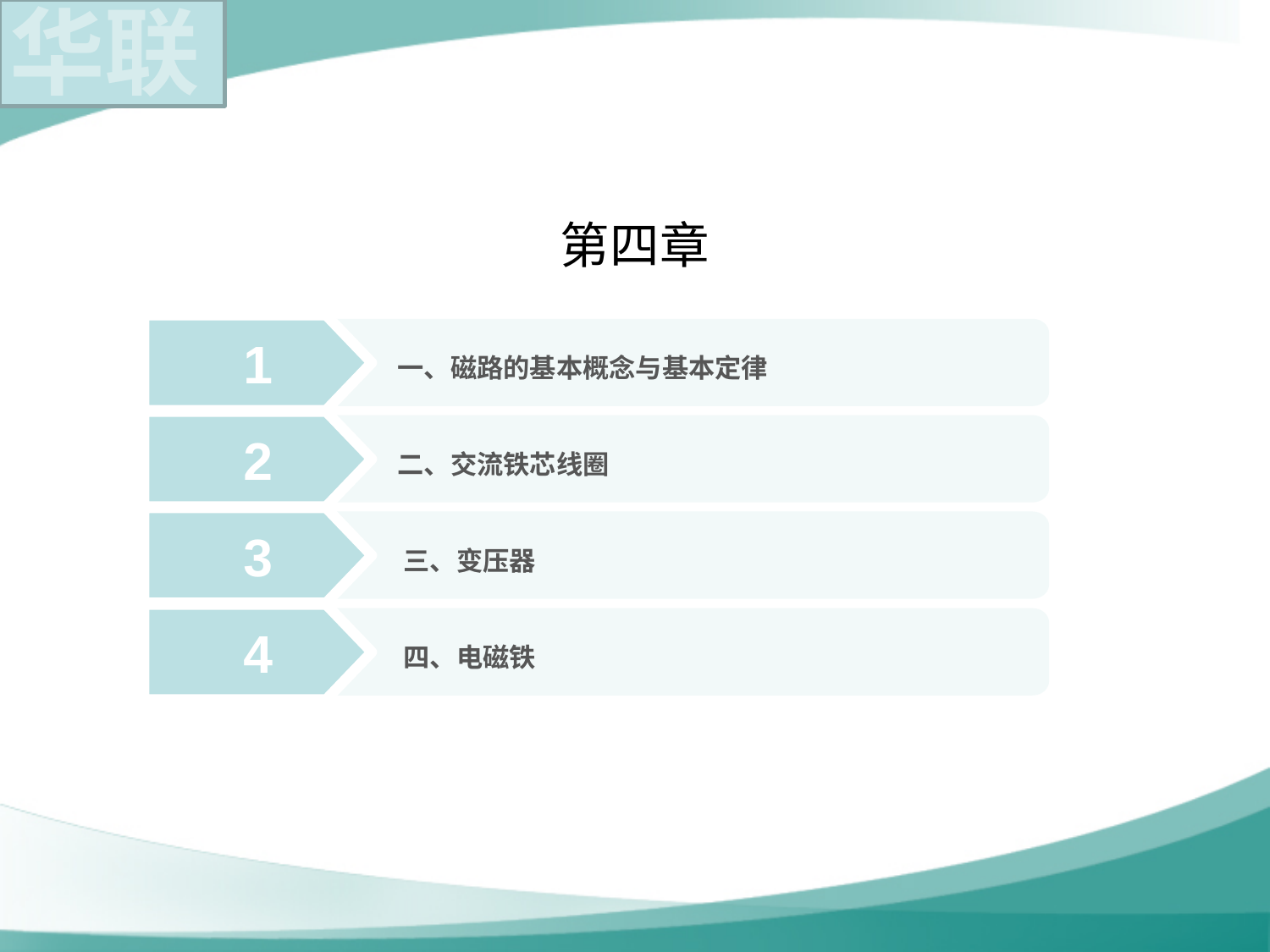

# 第四章
1
    一、磁路的基本概念与基本定律
2
    二、交流铁芯线圈
3
     三、变压器
4
     四、电磁铁